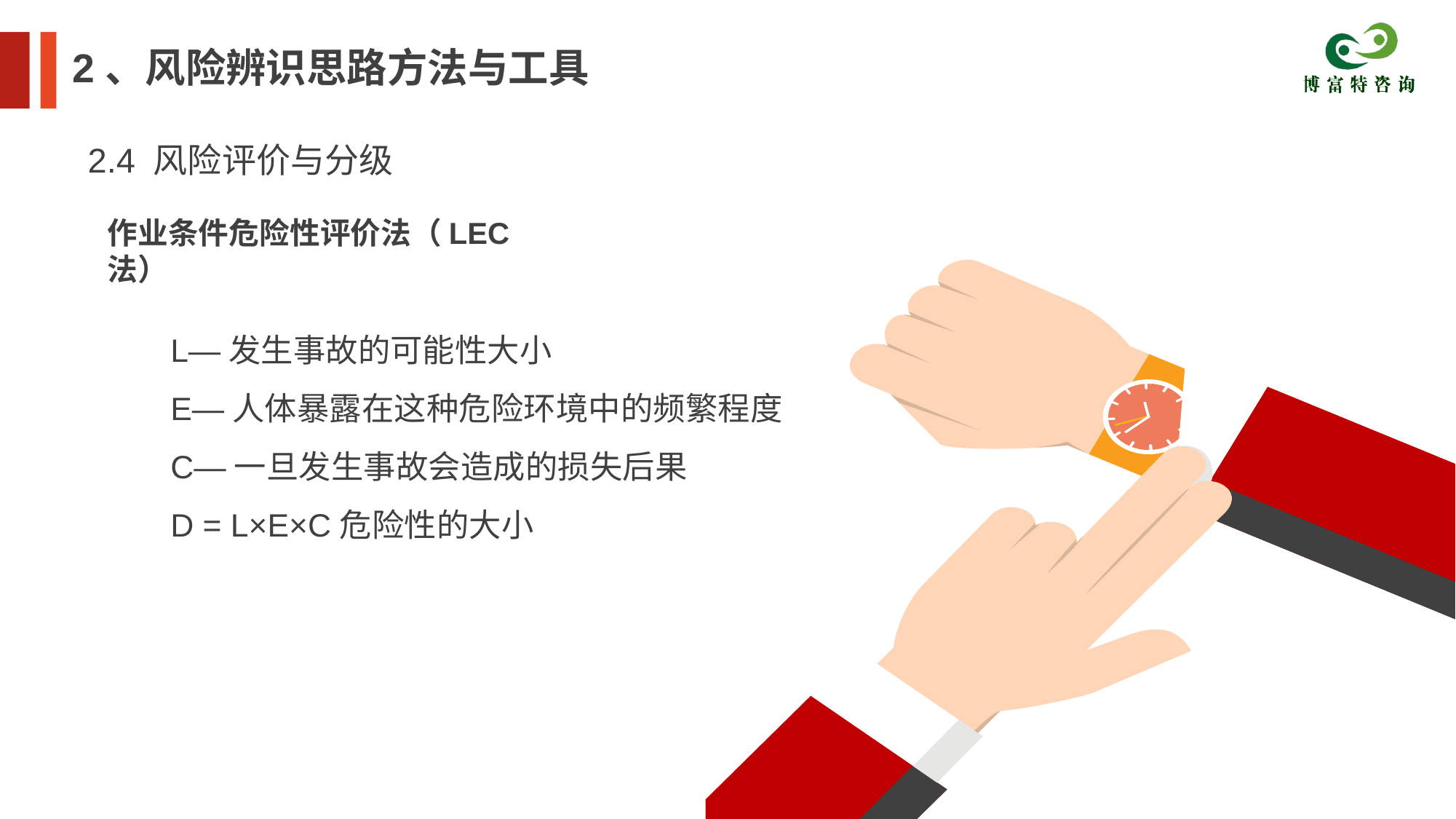

2、风险辨识思路方法与工具
2.4 风险评价与分级
作业条件危险性评价法（LEC法）

L—发生事故的可能性大小
E—人体暴露在这种危险环境中的频繁程度
C—一旦发生事故会造成的损失后果
D = L×E×C危险性的大小